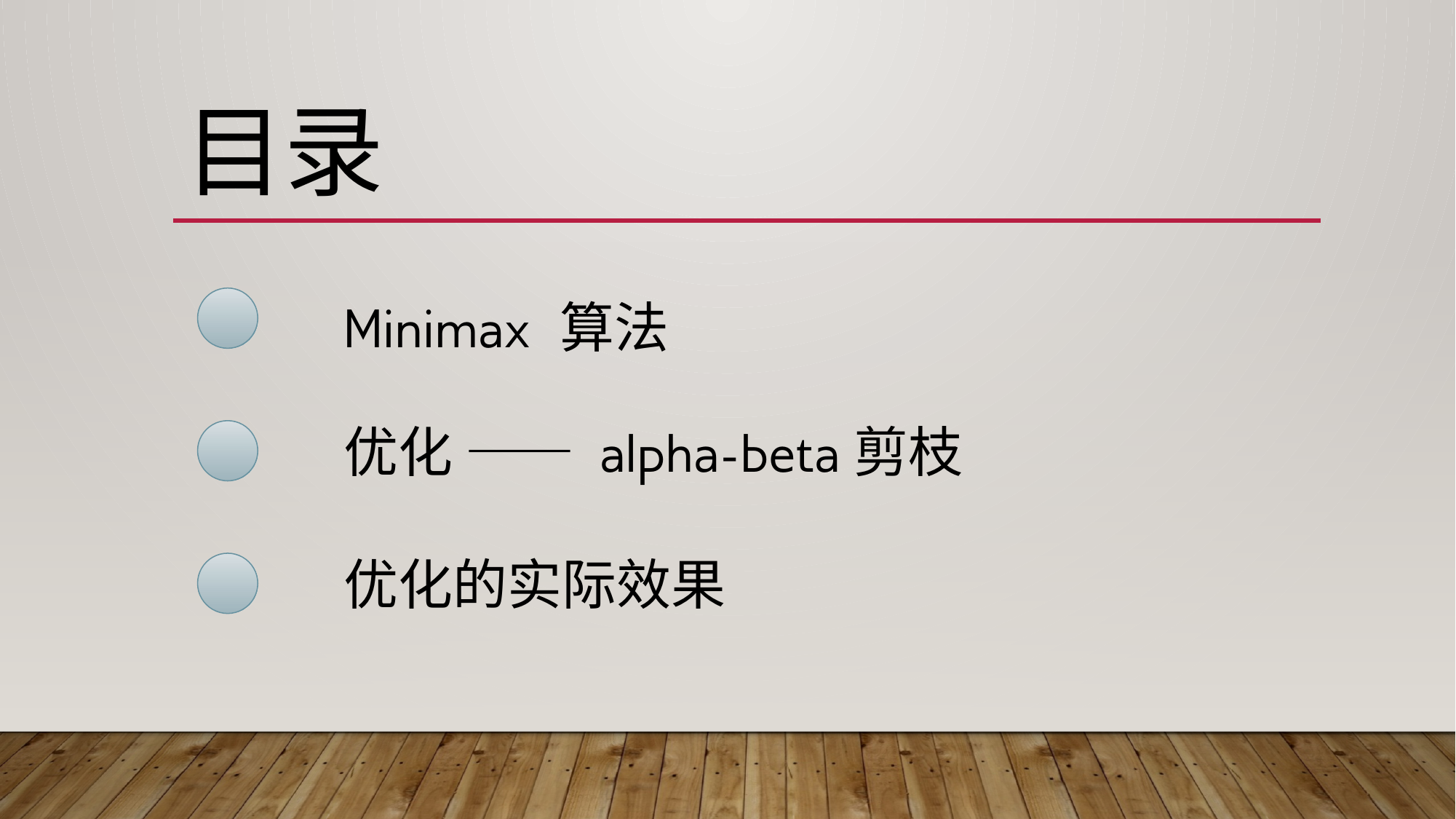

# 目录

Minimax 算法
优化 —— alpha-beta剪枝

优化的实际效果